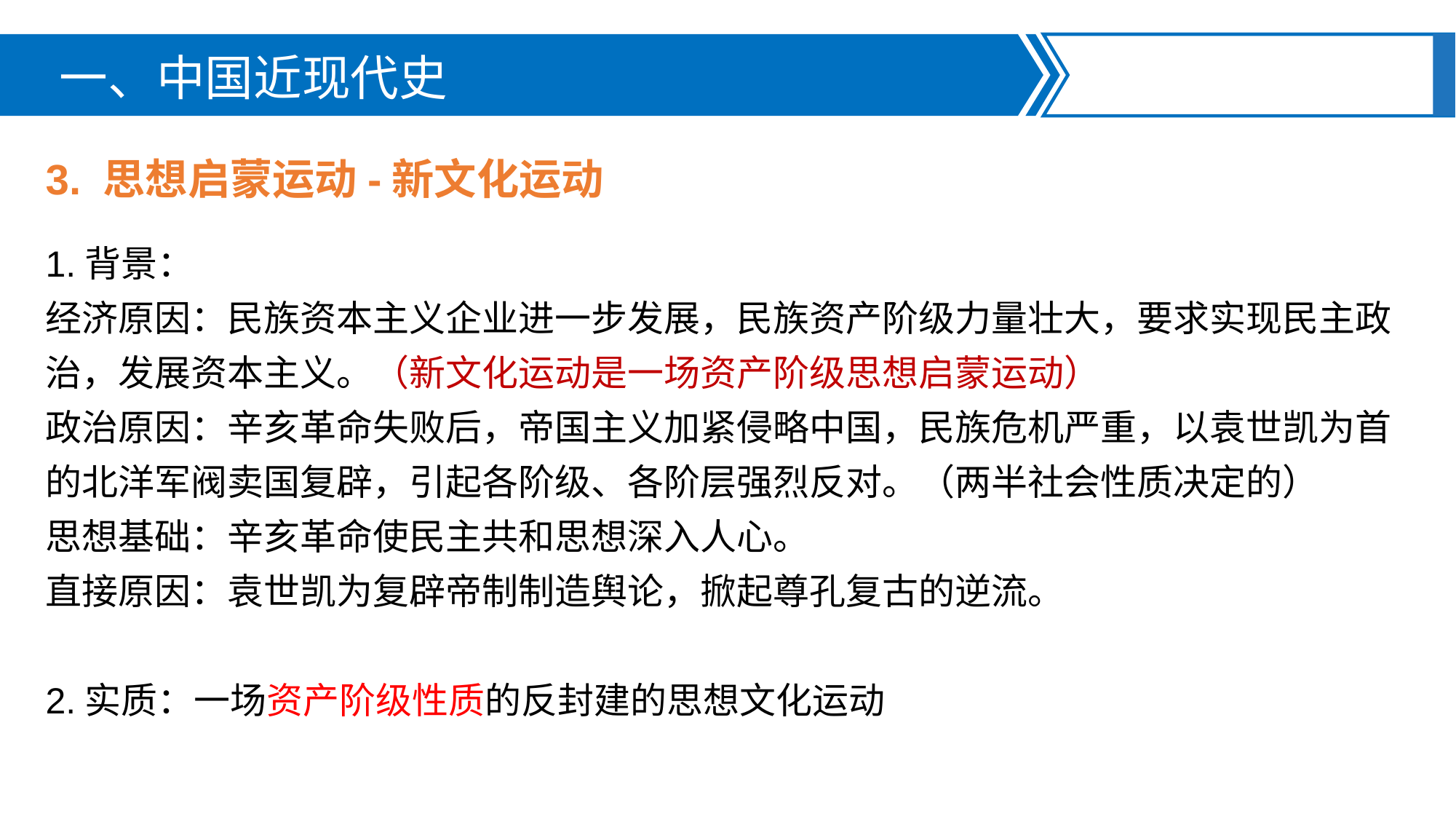

一、中国近现代史
3. 思想启蒙运动-新文化运动
1.背景：
经济原因：民族资本主义企业进一步发展，民族资产阶级力量壮大，要求实现民主政治，发展资本主义。（新文化运动是一场资产阶级思想启蒙运动）
政治原因：辛亥革命失败后，帝国主义加紧侵略中国，民族危机严重，以袁世凯为首的北洋军阀卖国复辟，引起各阶级、各阶层强烈反对。（两半社会性质决定的）
思想基础：辛亥革命使民主共和思想深入人心。
直接原因：袁世凯为复辟帝制制造舆论，掀起尊孔复古的逆流。

2.实质：一场资产阶级性质的反封建的思想文化运动